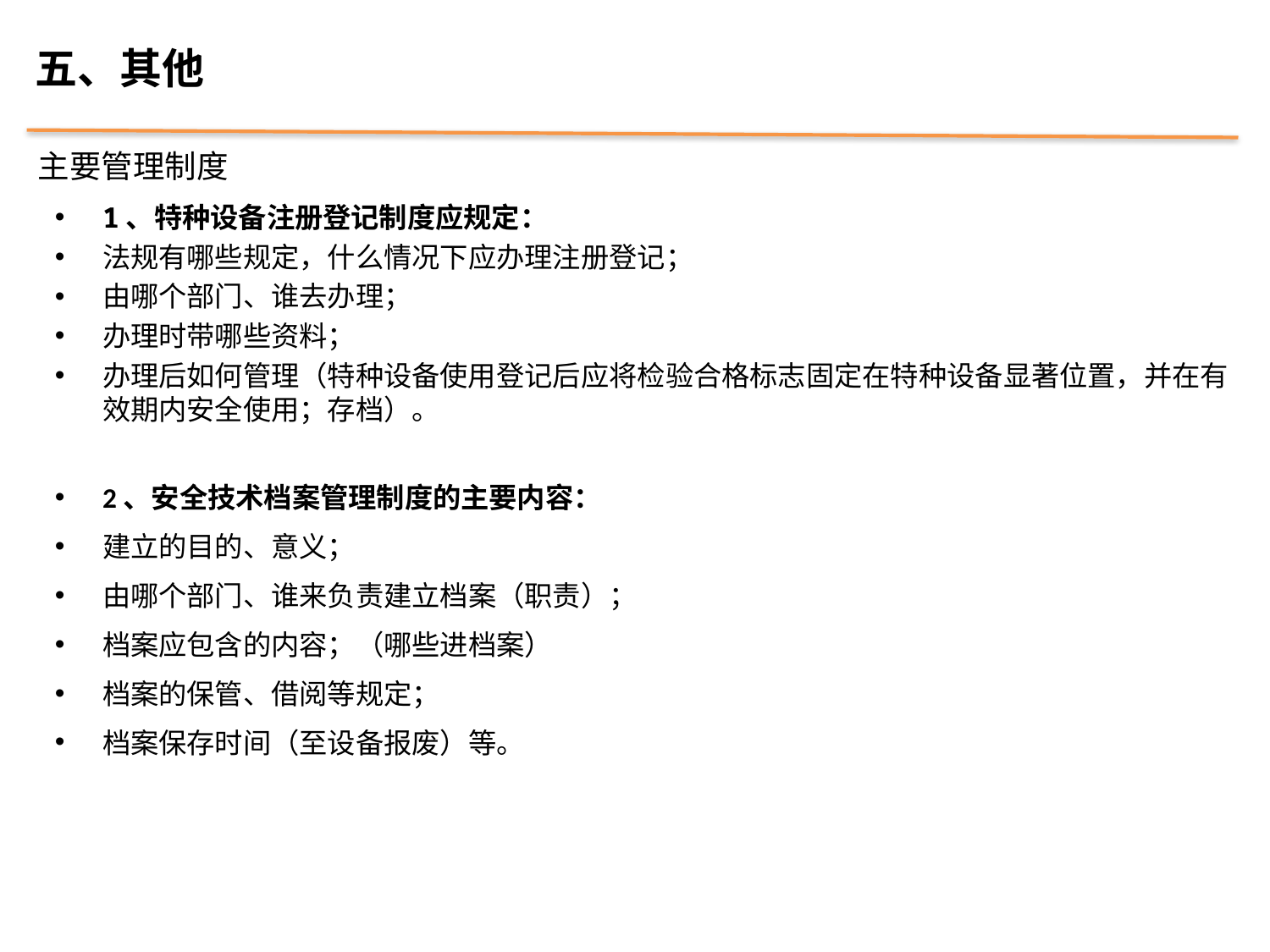

五、其他
主要管理制度
1、特种设备注册登记制度应规定：
法规有哪些规定，什么情况下应办理注册登记；
由哪个部门、谁去办理；
办理时带哪些资料；
办理后如何管理（特种设备使用登记后应将检验合格标志固定在特种设备显著位置，并在有效期内安全使用；存档）。

2、安全技术档案管理制度的主要内容：
建立的目的、意义；
由哪个部门、谁来负责建立档案（职责）；
档案应包含的内容；（哪些进档案）
档案的保管、借阅等规定；
档案保存时间（至设备报废）等。